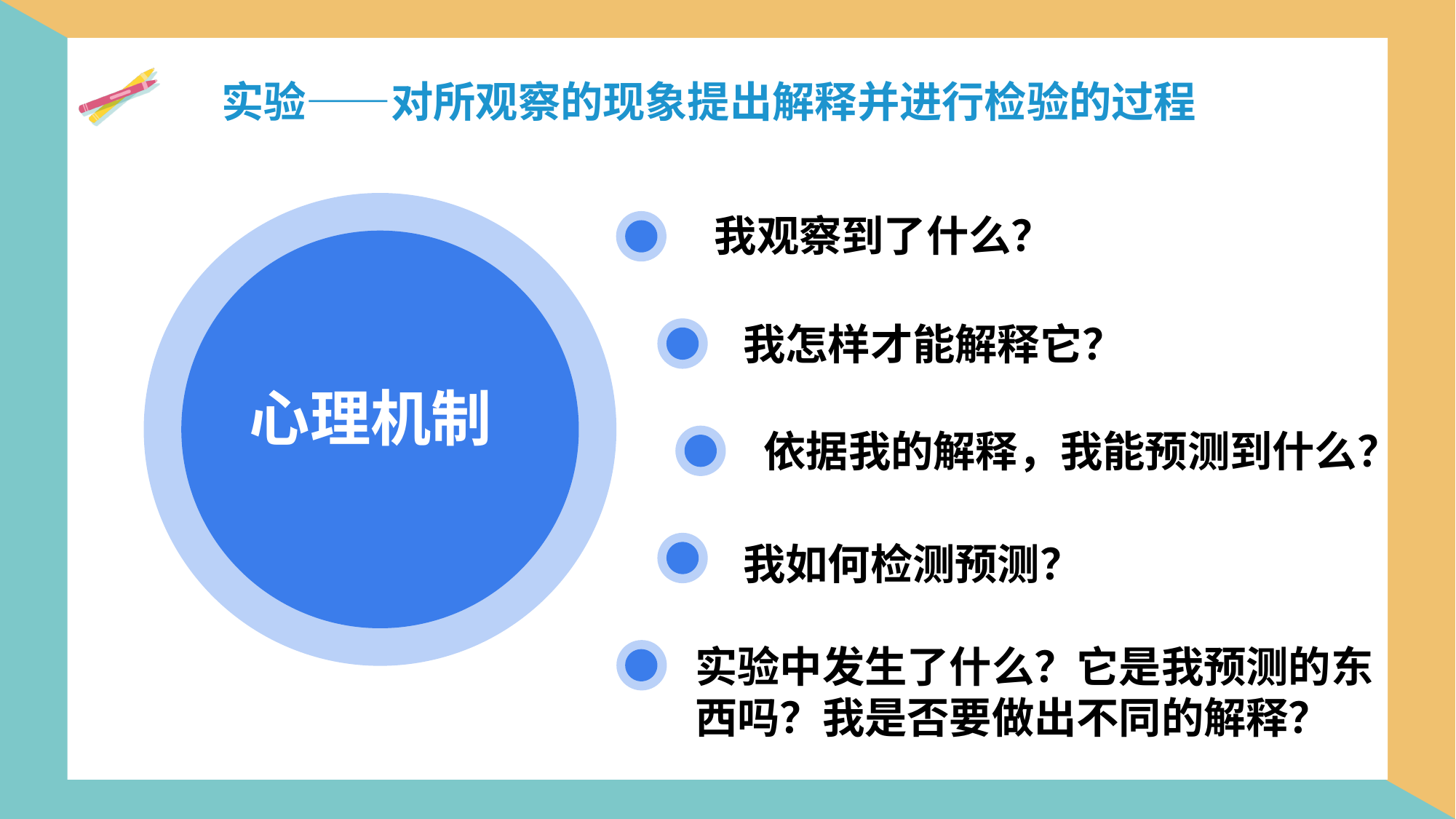

实验——对所观察的现象提出解释并进行检验的过程

我观察到了什么？

我怎样才能解释它？

依据我的解释，我能预测到什么？

我如何检测预测？

心理机制
实验中发生了什么？它是我预测的东西吗？我是否要做出不同的解释？